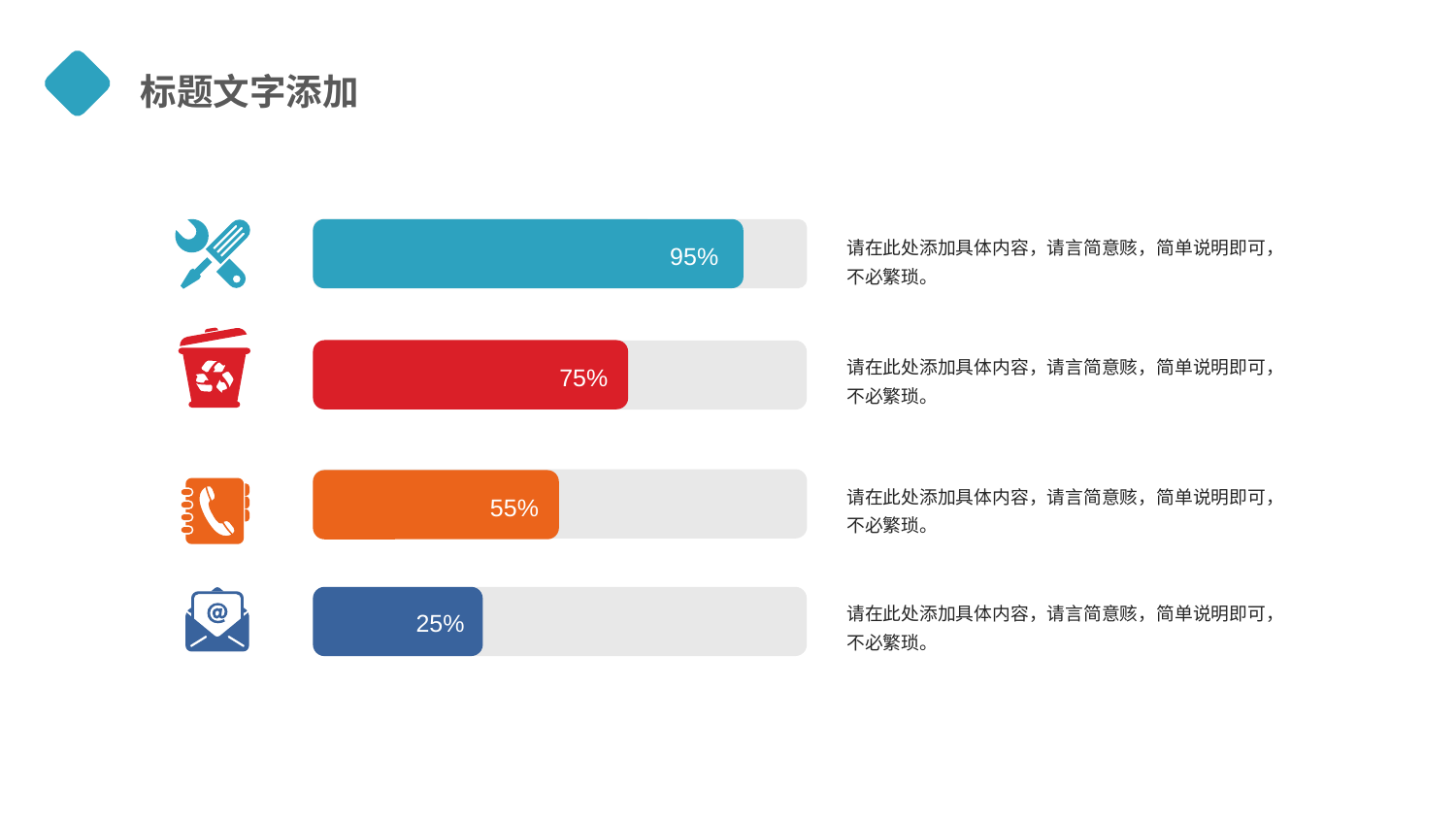

标题文字添加

95%

请在此处添加具体内容，请言简意赅，简单说明即可，不必繁琐。

75%

请在此处添加具体内容，请言简意赅，简单说明即可，不必繁琐。

55%
请在此处添加具体内容，请言简意赅，简单说明即可，不必繁琐。

25%
请在此处添加具体内容，请言简意赅，简单说明即可，不必繁琐。